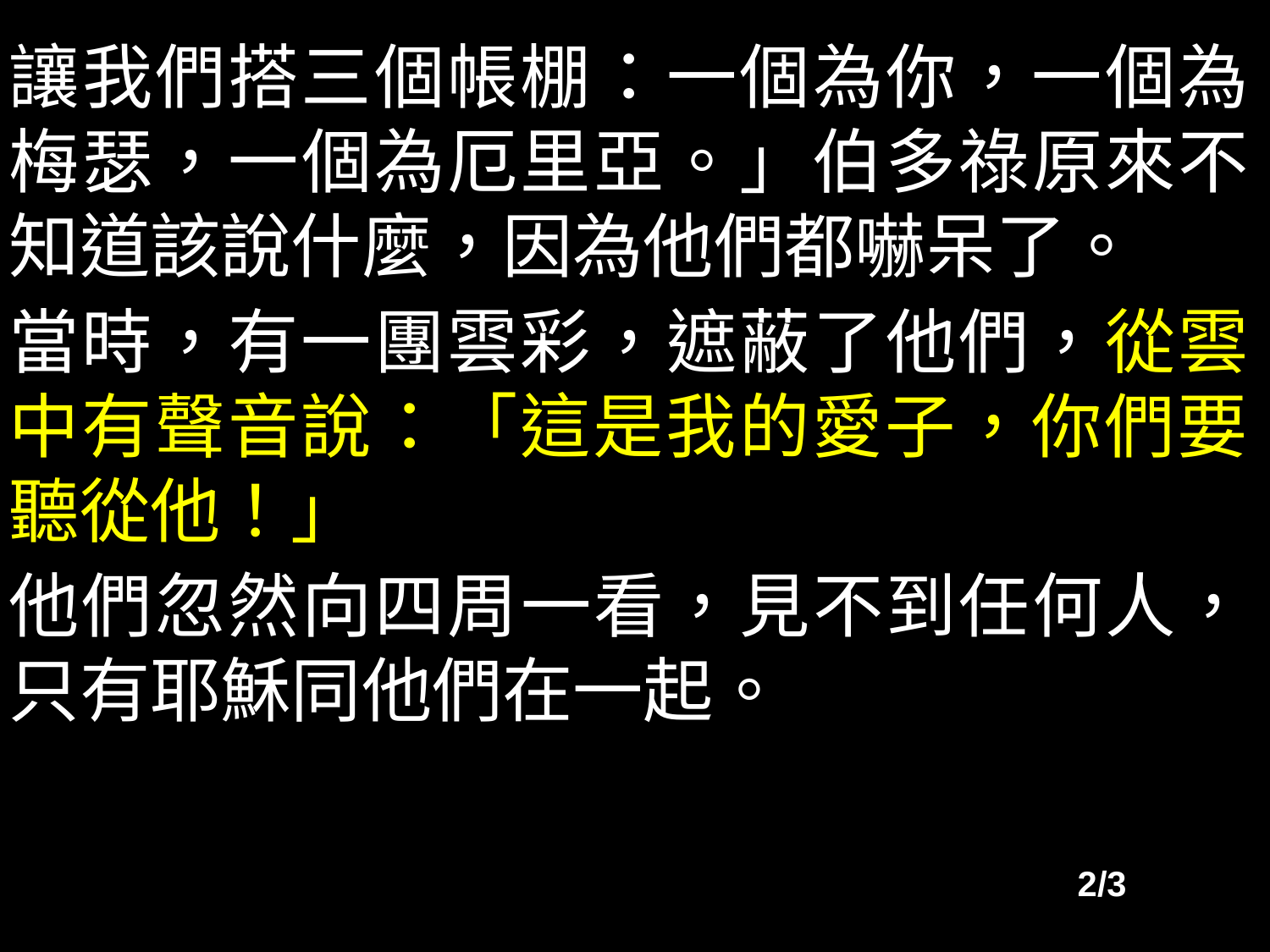

讓我們搭三個帳棚：一個為你，一個為梅瑟，一個為厄里亞。」伯多祿原來不知道該說什麼，因為他們都嚇呆了。
當時，有一團雲彩，遮蔽了他們，從雲中有聲音說：「這是我的愛子，你們要聽從他！」
他們忽然向四周一看，見不到任何人，只有耶穌同他們在一起。

2/3